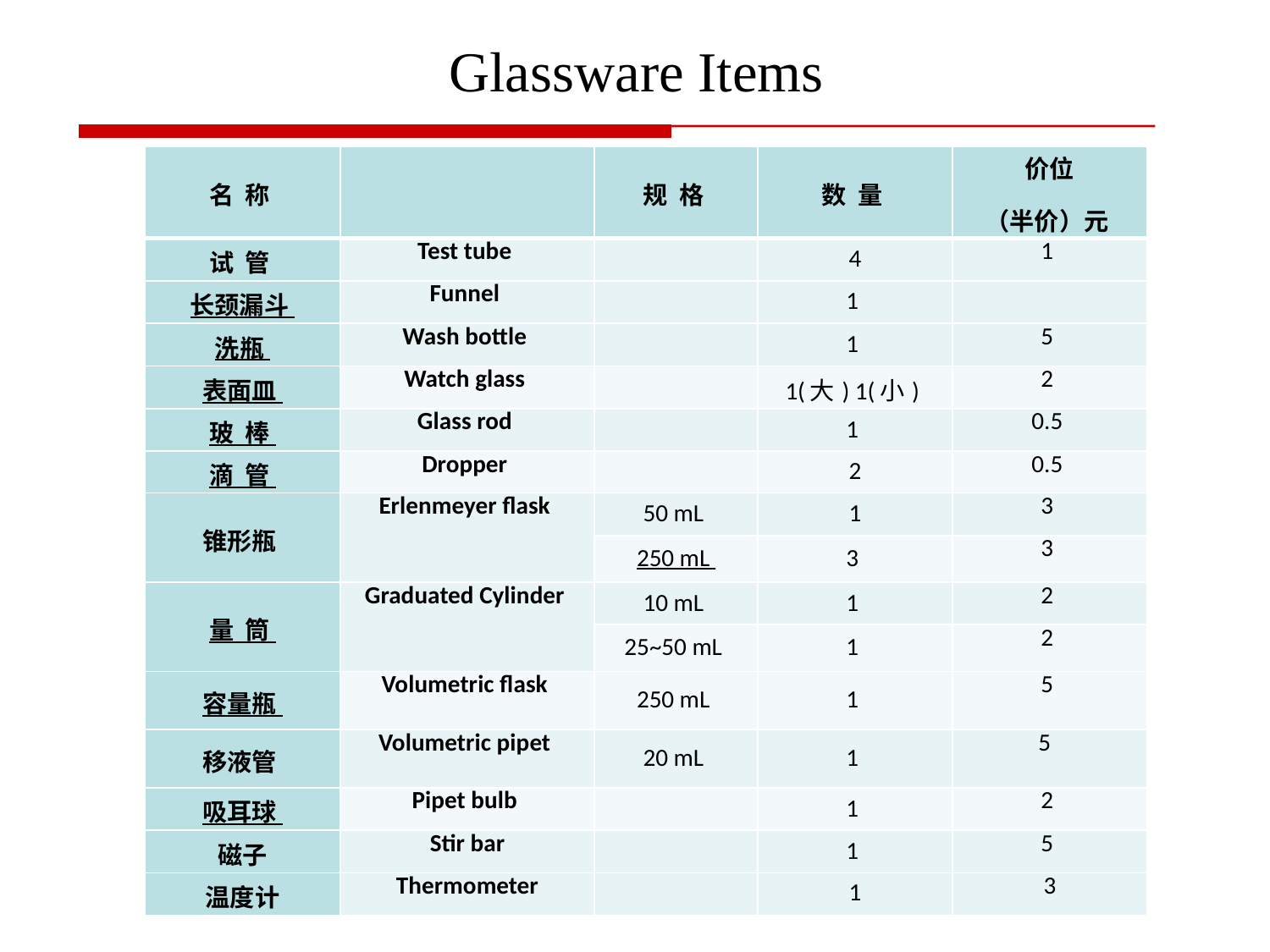

Glassware Items

| 名 称 |  | 规 格 | 数 量 | 价位 （半价）元 |
| --- | --- | --- | --- | --- |
| 试 管 | Test tube |  | 4 | 1 |
| 长颈漏斗 | Funnel |  | 1 |  |
| 洗瓶 | Wash bottle |  | 1 | 5 |
| 表面皿 | Watch glass |  | 1(大) 1(小) | 2 |
| 玻 棒 | Glass rod |  | 1 | 0.5 |
| 滴 管 | Dropper |  | 2 | 0.5 |
| 锥形瓶 | Erlenmeyer flask | 50 mL | 1 | 3 |
|  |  | 250 mL | 3 | 3 |
| 量 筒 | Graduated Cylinder | 10 mL | 1 | 2 |
|  |  | 25~50 mL | 1 | 2 |
| 容量瓶 | Volumetric flask | 250 mL | 1 | 5 |
| 移液管 | Volumetric pipet | 20 mL | 1 | 5 |
| 吸耳球 | Pipet bulb |  | 1 | 2 |
| 磁子 | Stir bar |  | 1 | 5 |
| 温度计 | Thermometer |  | 1 | 3 |